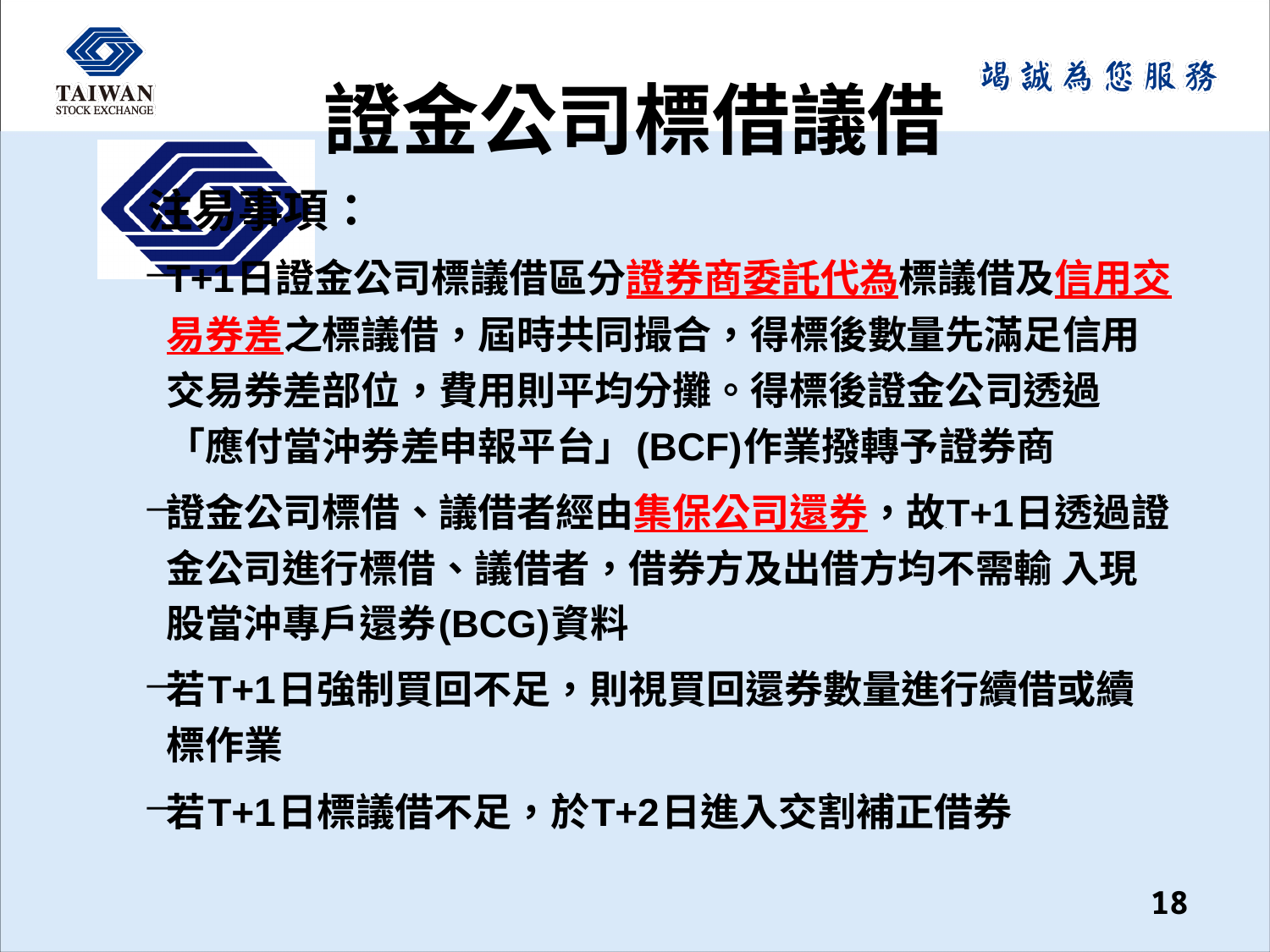

# 證金公司標借議借
注易事項：
T+1日證金公司標議借區分證券商委託代為標議借及信用交易券差之標議借，屆時共同撮合，得標後數量先滿足信用交易券差部位，費用則平均分攤。得標後證金公司透過「應付當沖券差申報平台」(BCF)作業撥轉予證券商
證金公司標借、議借者經由集保公司還券，故 T+1日透過證金公司進行標借、議借者，借券方及出借方均不需輸 入現股當沖專戶還券(BCG)資料
若T+1日強制買回不足，則視買回還券數量進行續借或續標作業
若T+1日標議借不足，於T+2日進入交割補正借券

18